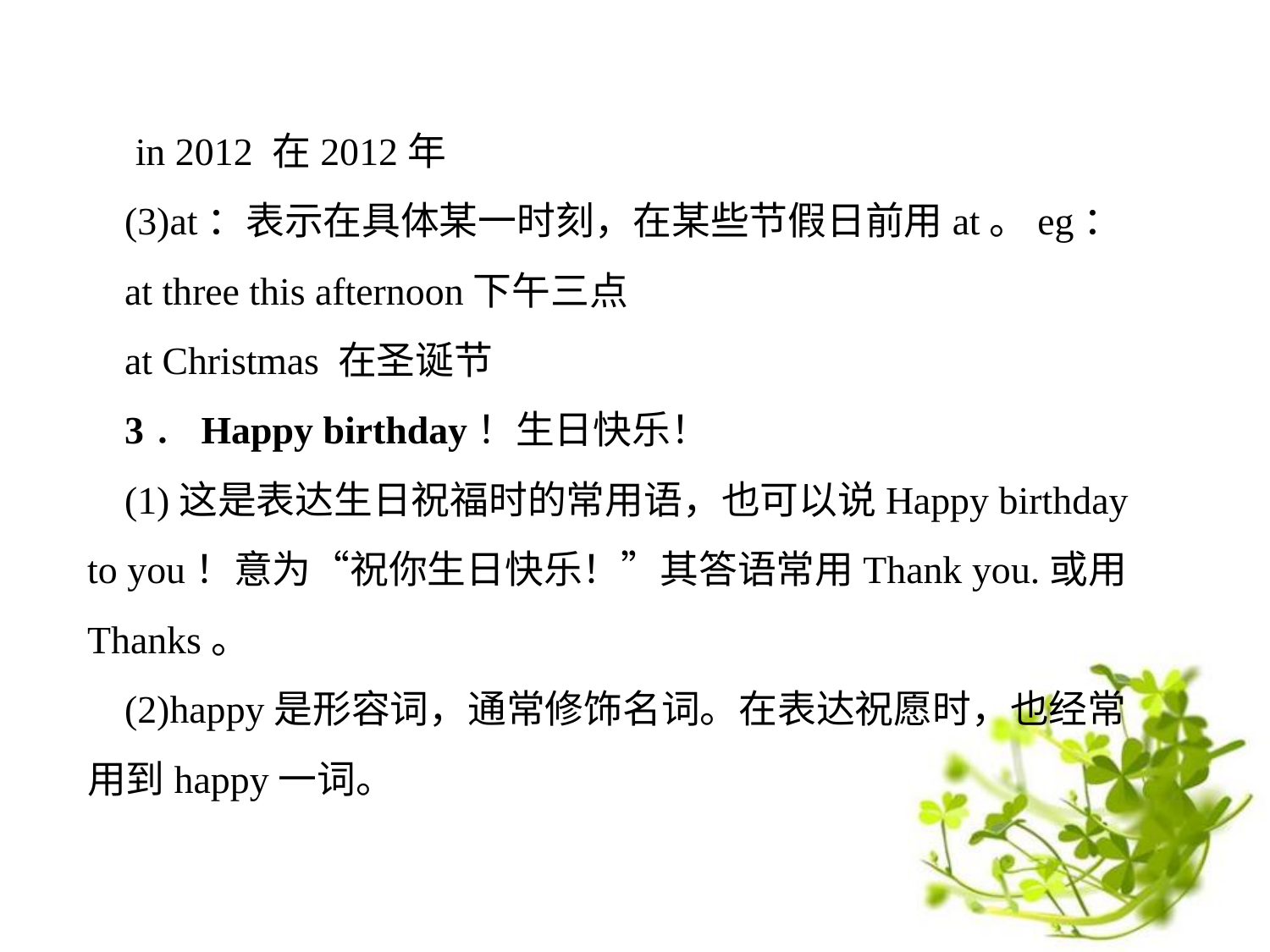

in 2012 在2012年
(3)at：表示在具体某一时刻，在某些节假日前用at。eg：
at three this afternoon下午三点
at Christmas 在圣诞节
3．Happy birthday！生日快乐！
(1)这是表达生日祝福时的常用语，也可以说Happy birthday to you！意为“祝你生日快乐！”其答语常用Thank you.或用Thanks。
(2)happy是形容词，通常修饰名词。在表达祝愿时，也经常用到happy一词。